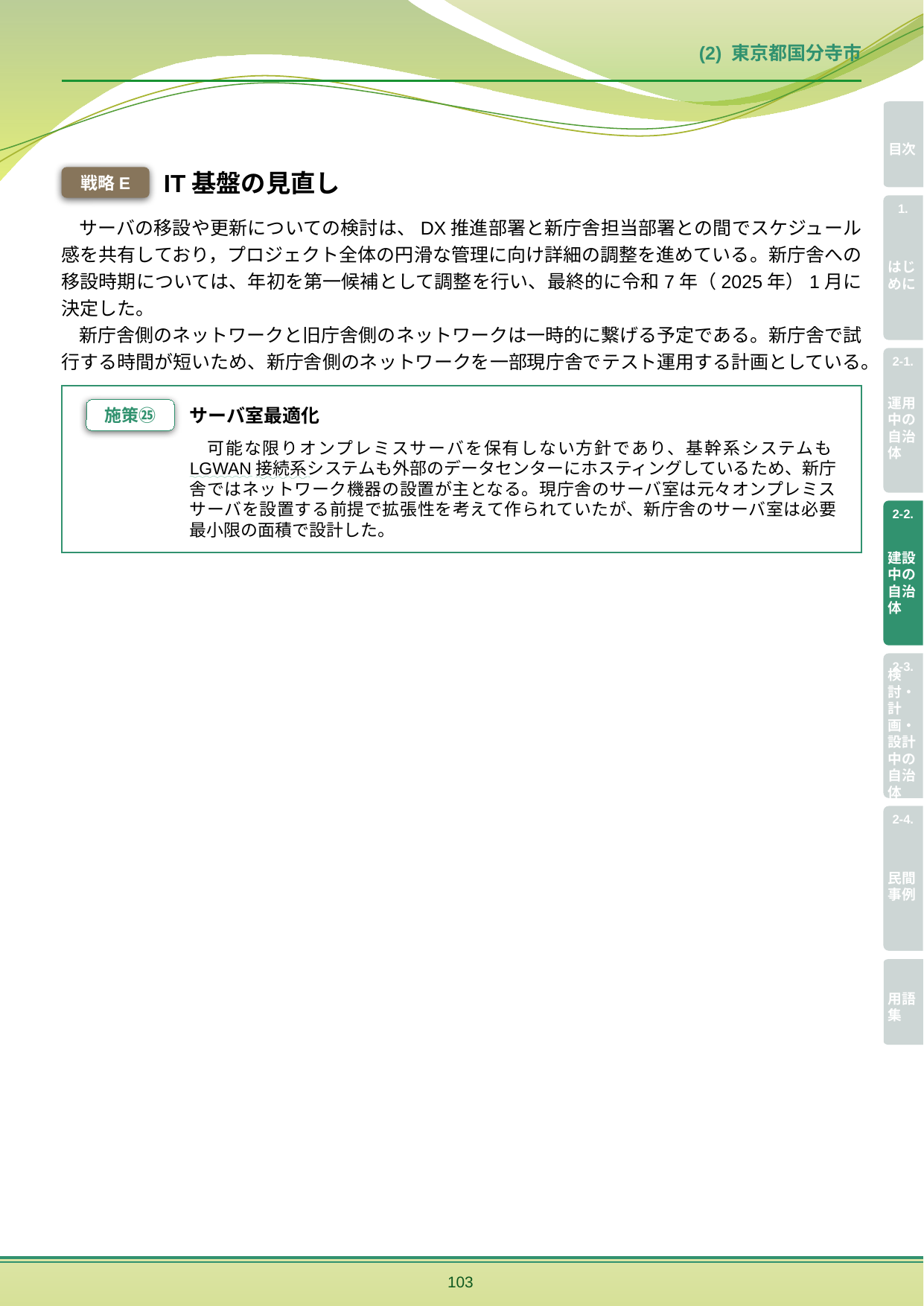

(2) 東京都国分寺市
戦略E
IT基盤の見直し
サーバの移設や更新についての検討は、DX推進部署と新庁舎担当部署との間でスケジュール感を共有しており，プロジェクト全体の円滑な管理に向け詳細の調整を進めている。新庁舎への移設時期については、年初を第一候補として調整を行い、最終的に令和7年（2025年）1月に決定した。
新庁舎側のネットワークと旧庁舎側のネットワークは一時的に繋げる予定である。新庁舎で試行する時間が短いため、新庁舎側のネットワークを一部現庁舎でテスト運用する計画としている。

施策㉕
サーバ室最適化
可能な限りオンプレミスサーバを保有しない方針であり、基幹系システムもLGWAN接続系システムも外部のデータセンターにホスティングしているため、新庁舎ではネットワーク機器の設置が主となる。現庁舎のサーバ室は元々オンプレミスサーバを設置する前提で拡張性を考えて作られていたが、新庁舎のサーバ室は必要最小限の面積で設計した。
103